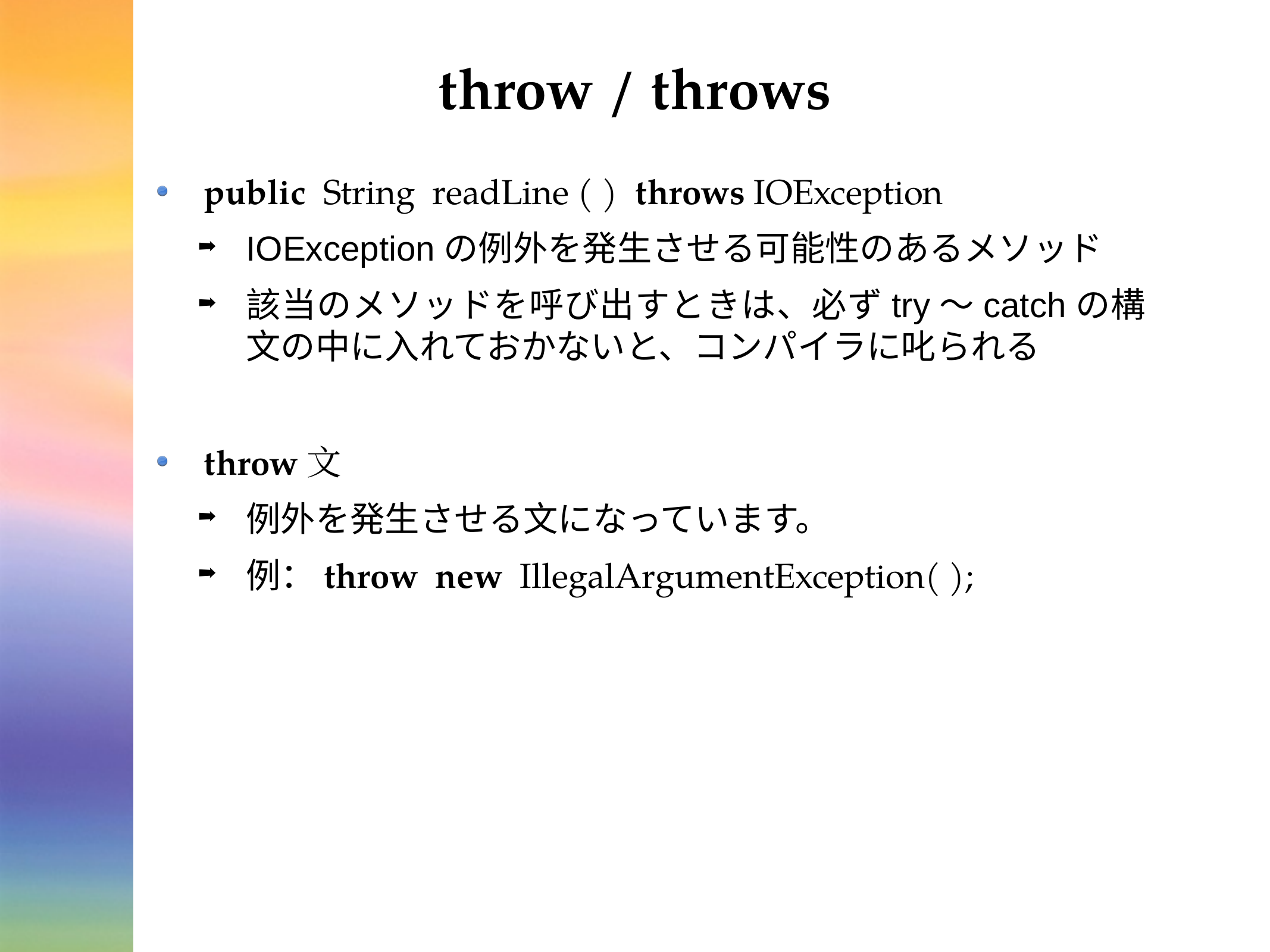

# throw / throws
public  String  readLine ( )  throws IOException
IOExceptionの例外を発生させる可能性のあるメソッド
該当のメソッドを呼び出すときは、必ずtry〜catchの構文の中に入れておかないと、コンパイラに叱られる

throw文
例外を発生させる文になっています。
例：throw  new  IllegalArgumentException( );